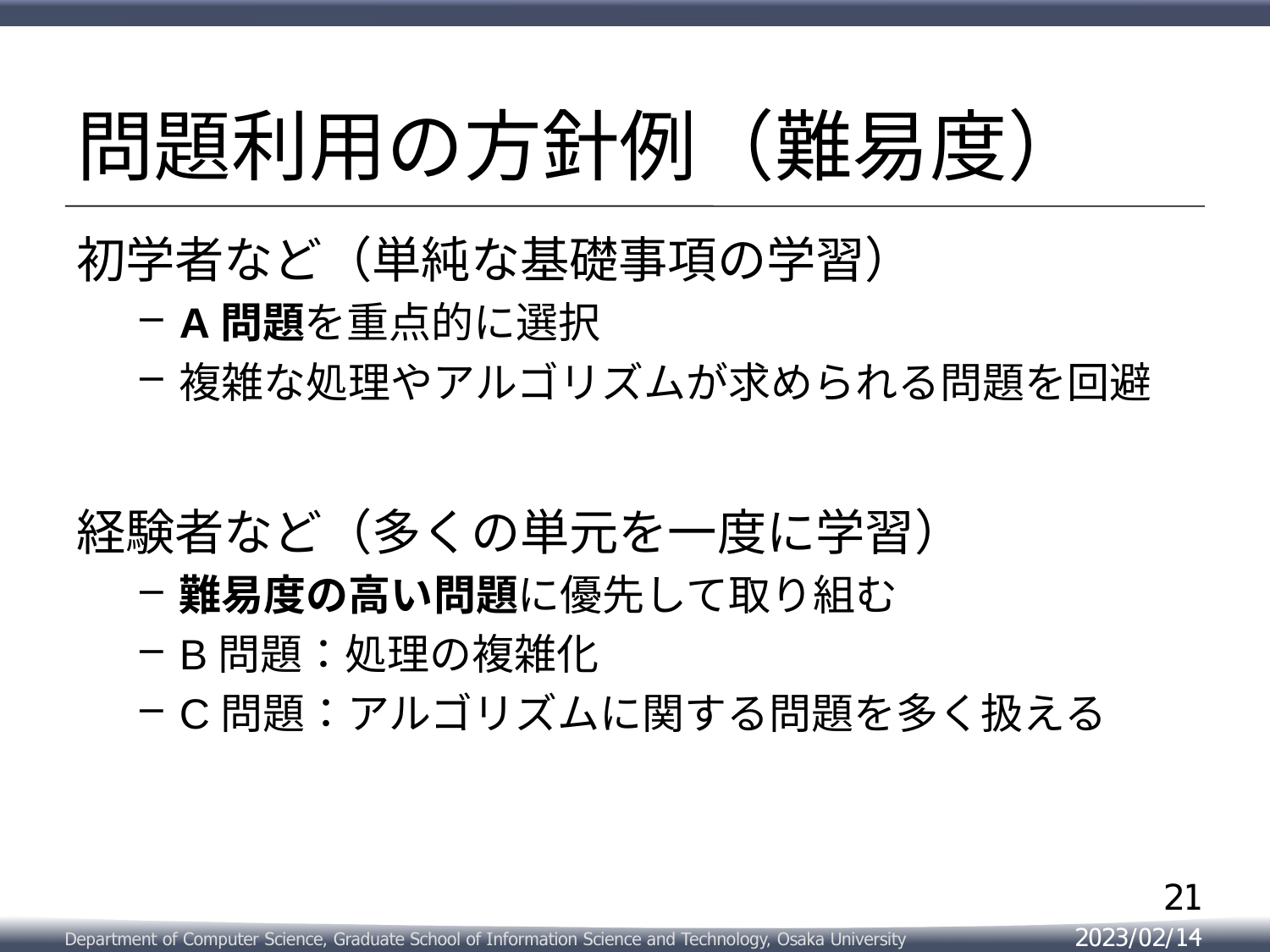

# 問題利用の方針例（難易度）
初学者など（単純な基礎事項の学習）
A問題を重点的に選択
複雑な処理やアルゴリズムが求められる問題を回避

経験者など（多くの単元を一度に学習）
難易度の高い問題に優先して取り組む
B問題：処理の複雑化
C問題：アルゴリズムに関する問題を多く扱える

21
2023/02/14